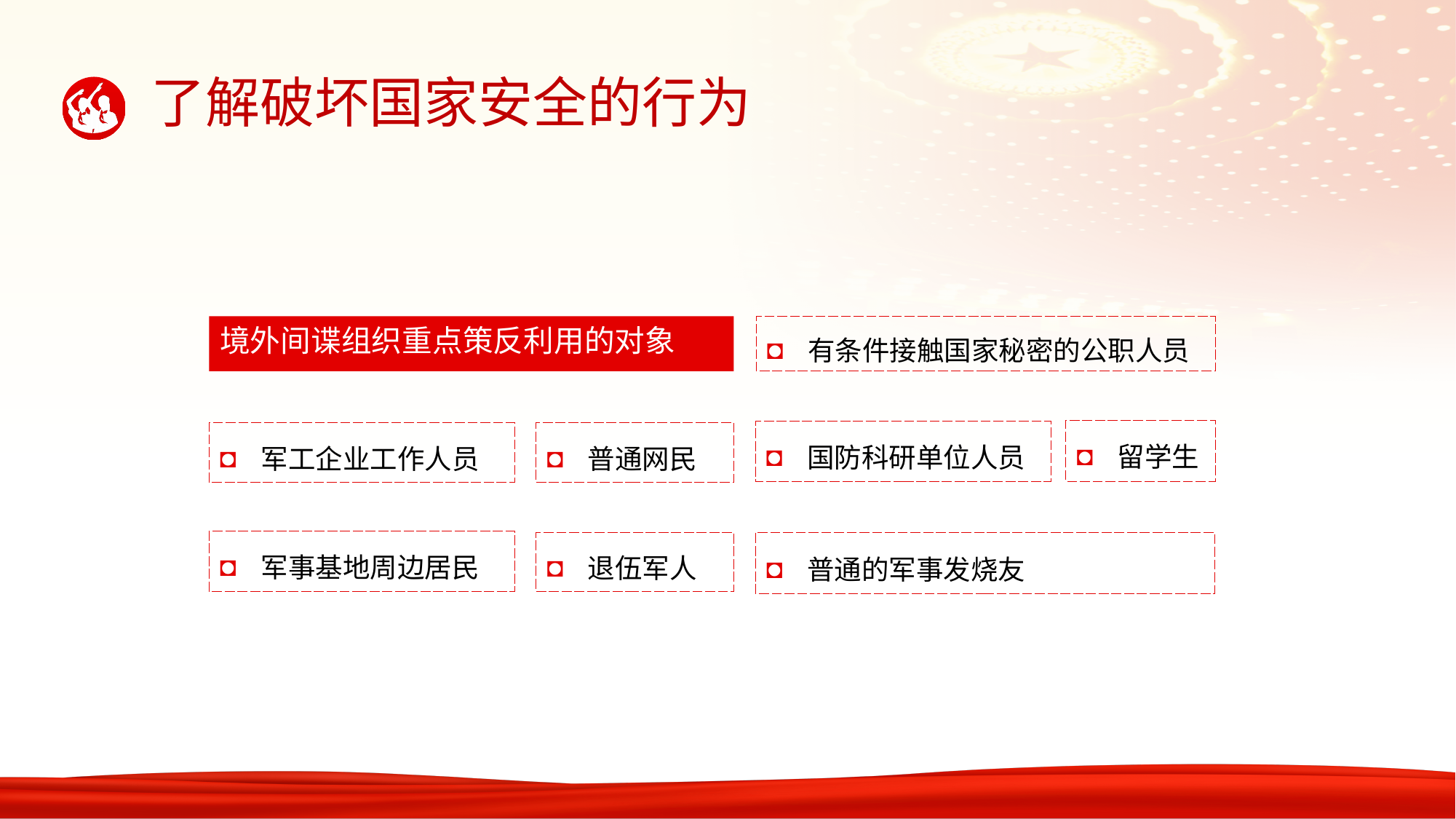

境外间谍组织重点策反利用的对象
有条件接触国家秘密的公职人员
留学生
国防科研单位人员
军工企业工作人员
普通网民
军事基地周边居民
退伍军人
普通的军事发烧友